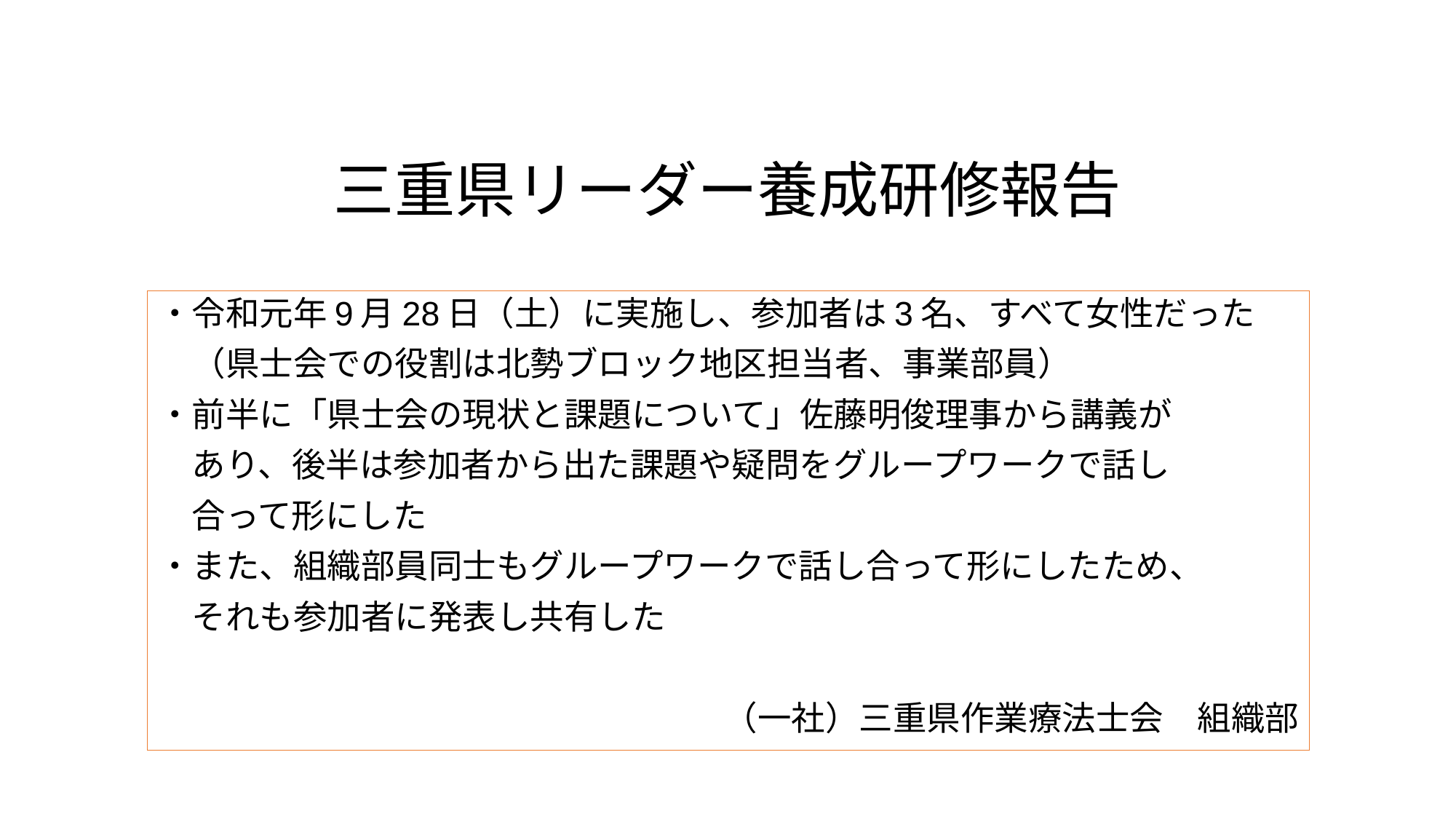

# 三重県リーダー養成研修報告
・令和元年9月28日（土）に実施し、参加者は3名、すべて女性だった
　（県士会での役割は北勢ブロック地区担当者、事業部員）
・前半に「県士会の現状と課題について」佐藤明俊理事から講義が
　あり、後半は参加者から出た課題や疑問をグループワークで話し
　合って形にした
・また、組織部員同士もグループワークで話し合って形にしたため、
　それも参加者に発表し共有した

（一社）三重県作業療法士会　組織部